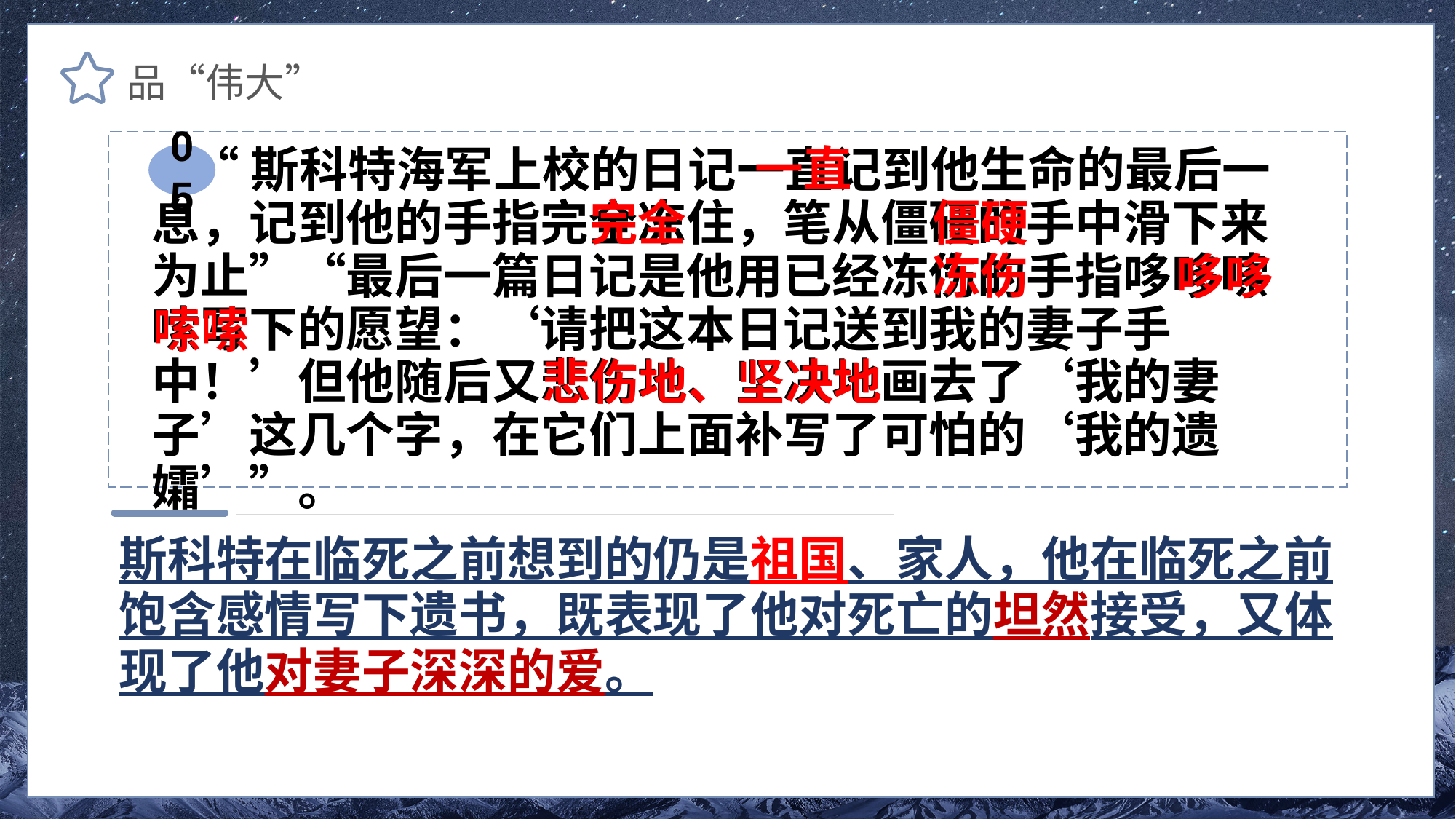

品“伟大”

一直
    “斯科特海军上校的日记一直记到他生命的最后一息，记到他的手指完全冻住，笔从僵硬的手中滑下来为止”“最后一篇日记是他用已经冻伤的手指哆哆嗦嗦写下的愿望：‘请把这本日记送到我的妻子手中！’但他随后又悲伤地、坚决地画去了‘我的妻子’这几个字，在它们上面补写了可怕的‘我的遗孀’”。
05
完全
僵硬
冻伤
哆哆

嗦嗦
悲伤地、坚决地
斯科特在临死之前想到的仍是祖国、家人，他在临死之前饱含感情写下遗书，既表现了他对死亡的坦然接受，又体现了他对妻子深深的爱。